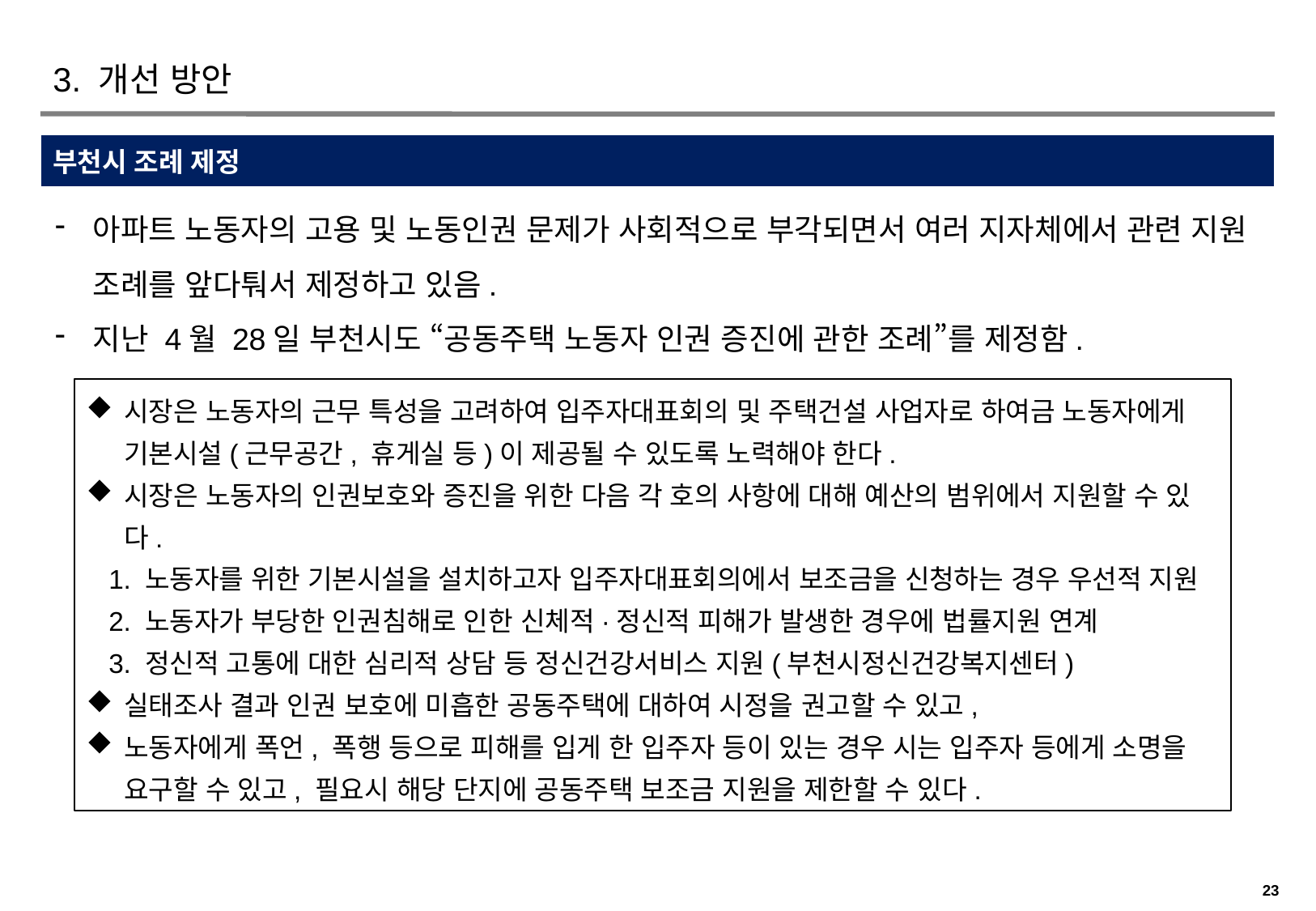

# 3. 개선 방안
부천시 조례 제정
아파트 노동자의 고용 및 노동인권 문제가 사회적으로 부각되면서 여러 지자체에서 관련 지원 조례를 앞다퉈서 제정하고 있음.
지난 4월 28일 부천시도 “공동주택 노동자 인권 증진에 관한 조례”를 제정함.

시장은 노동자의 근무 특성을 고려하여 입주자대표회의 및 주택건설 사업자로 하여금 노동자에게 기본시설(근무공간, 휴게실 등)이 제공될 수 있도록 노력해야 한다.
시장은 노동자의 인권보호와 증진을 위한 다음 각 호의 사항에 대해 예산의 범위에서 지원할 수 있다.
   1. 노동자를 위한 기본시설을 설치하고자 입주자대표회의에서 보조금을 신청하는 경우 우선적 지원
   2. 노동자가 부당한 인권침해로 인한 신체적·정신적 피해가 발생한 경우에 법률지원 연계
   3. 정신적 고통에 대한 심리적 상담 등 정신건강서비스 지원(부천시정신건강복지센터)
실태조사 결과 인권 보호에 미흡한 공동주택에 대하여 시정을 권고할 수 있고,
노동자에게 폭언, 폭행 등으로 피해를 입게 한 입주자 등이 있는 경우 시는 입주자 등에게 소명을 요구할 수 있고, 필요시 해당 단지에 공동주택 보조금 지원을 제한할 수 있다.